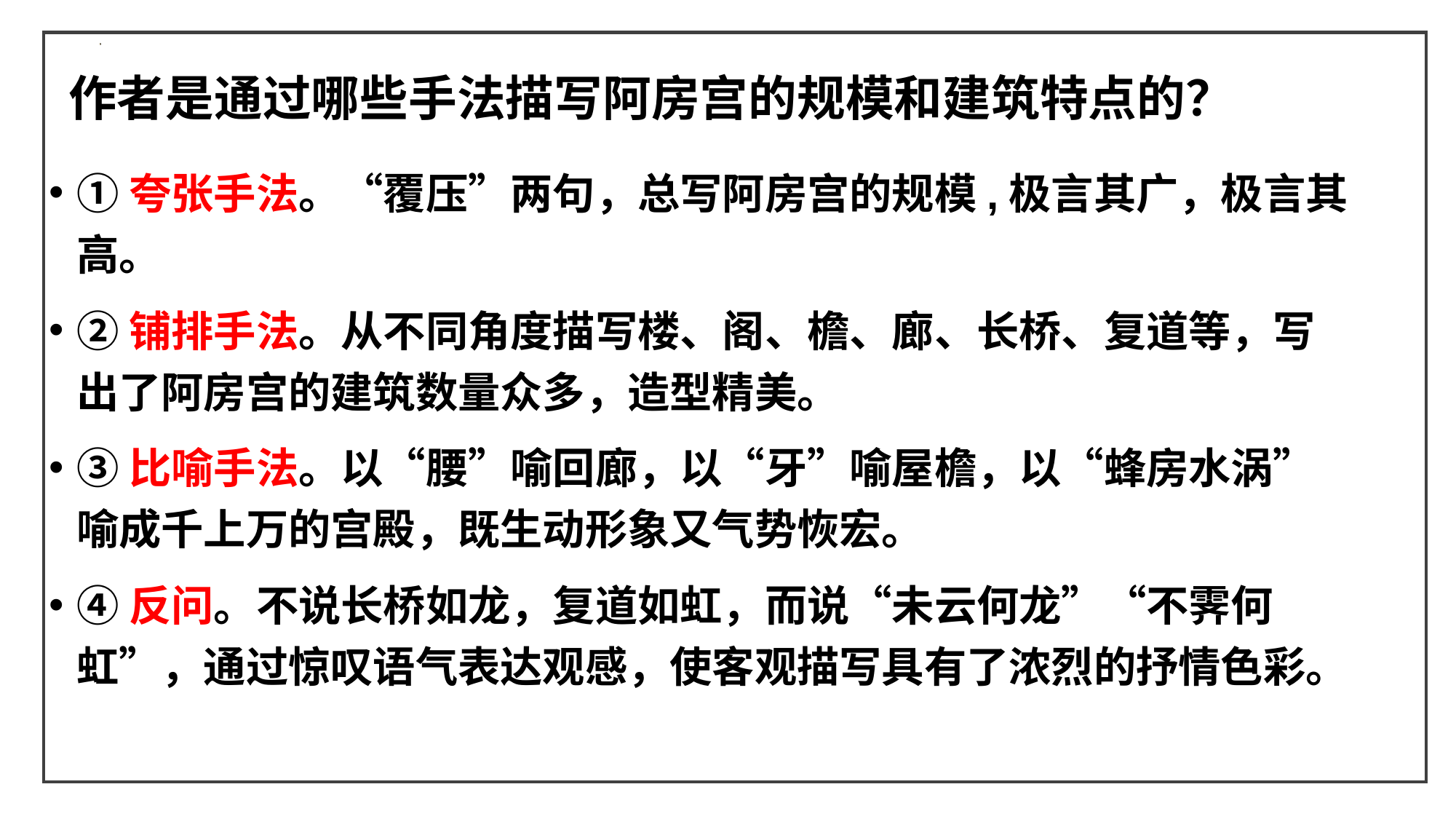

作者是通过哪些手法描写阿房宫的规模和建筑特点的？
①夸张手法。“覆压”两句，总写阿房宫的规模,极言其广，极言其高。
②铺排手法。从不同角度描写楼、阁、檐、廊、长桥、复道等，写出了阿房宫的建筑数量众多，造型精美。
③比喻手法。以“腰”喻回廊，以“牙”喻屋檐，以“蜂房水涡”喻成千上万的宫殿，既生动形象又气势恢宏。
④反问。不说长桥如龙，复道如虹，而说“未云何龙”“不霁何虹”，通过惊叹语气表达观感，使客观描写具有了浓烈的抒情色彩。